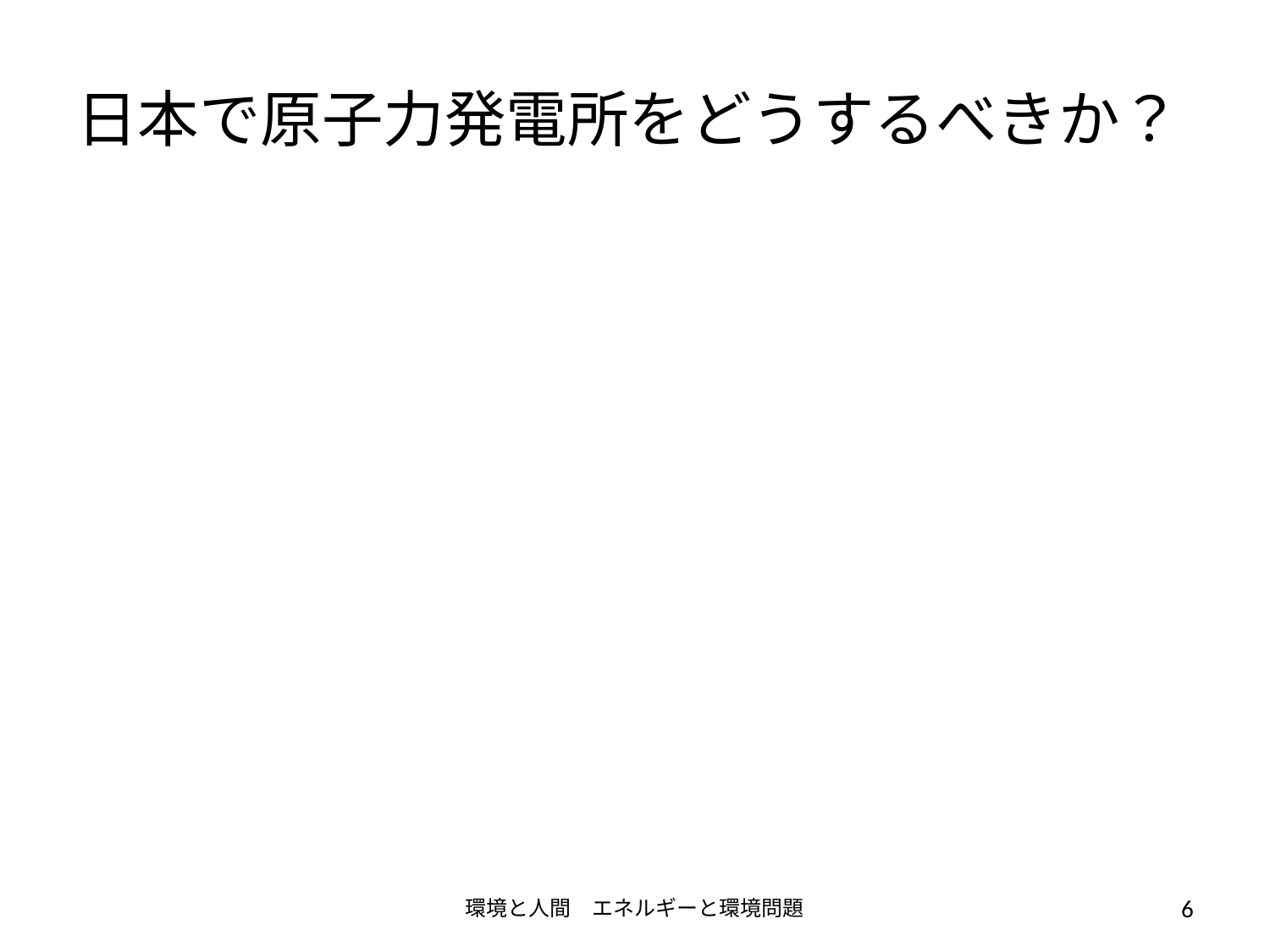

# 日本で原子力発電所をどうするべきか？

環境と人間　エネルギーと環境問題
6